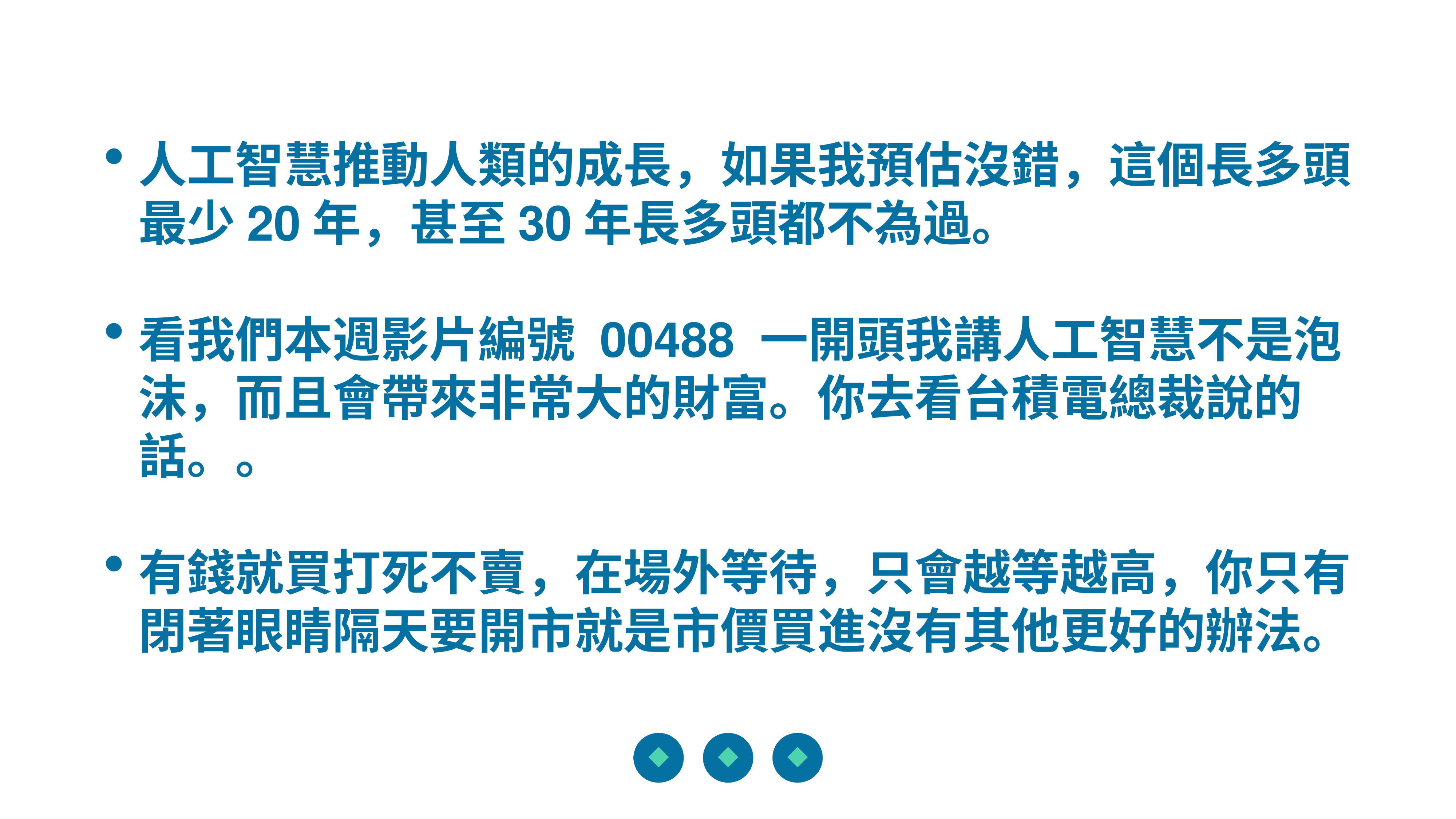

人工智慧推動人類的成長，如果我預估沒錯，這個長多頭最少20年，甚至30年長多頭都不為過。

看我們本週影片編號 00488 一開頭我講人工智慧不是泡沫，而且會帶來非常大的財富。你去看台積電總裁說的話。。

有錢就買打死不賣，在場外等待，只會越等越高，你只有閉著眼睛隔天要開市就是市價買進沒有其他更好的辦法。